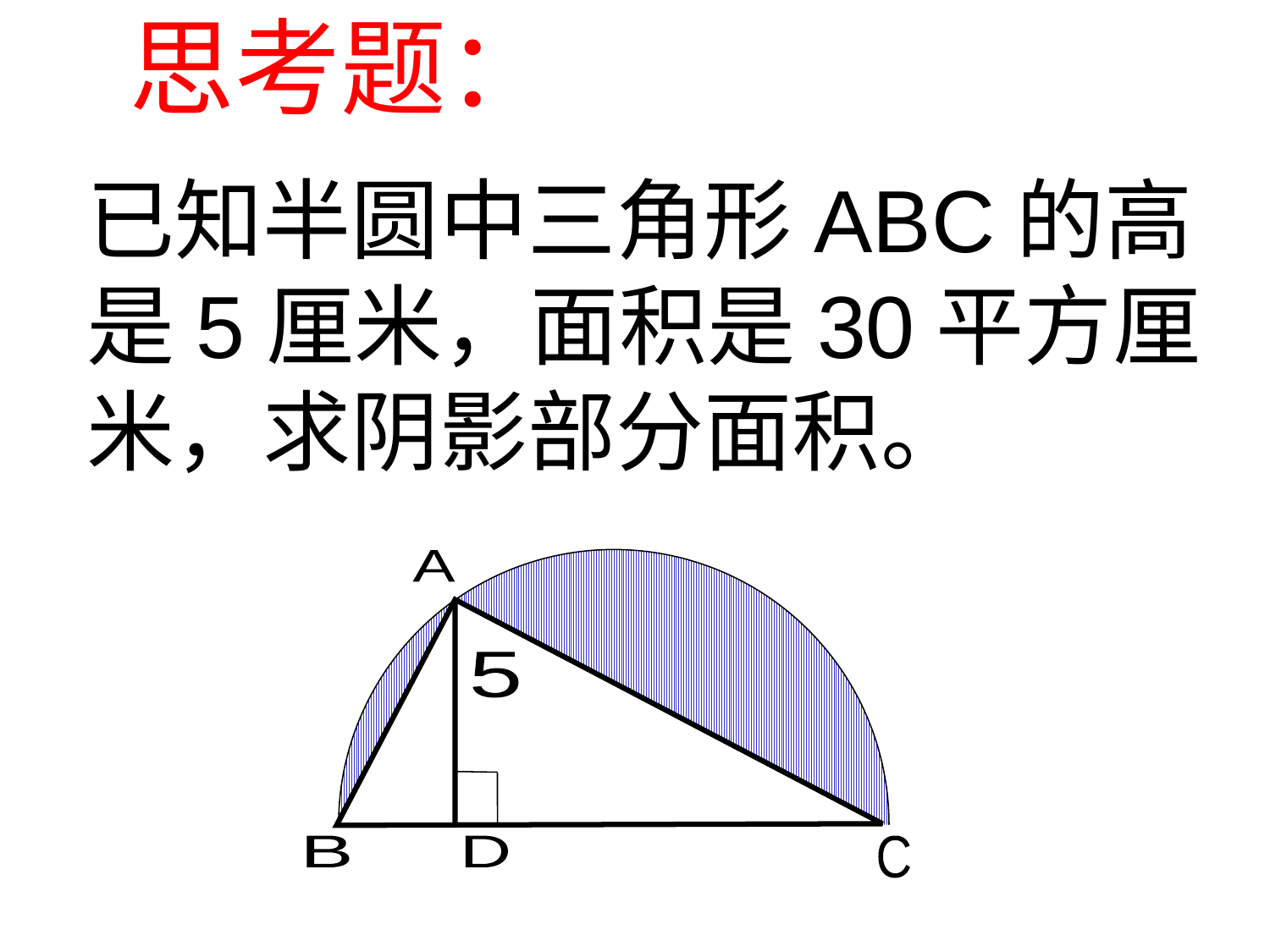

思考题：
已知半圆中三角形ABC的高是5厘米，面积是30平方厘米，求阴影部分面积。

A

5

B
D
C